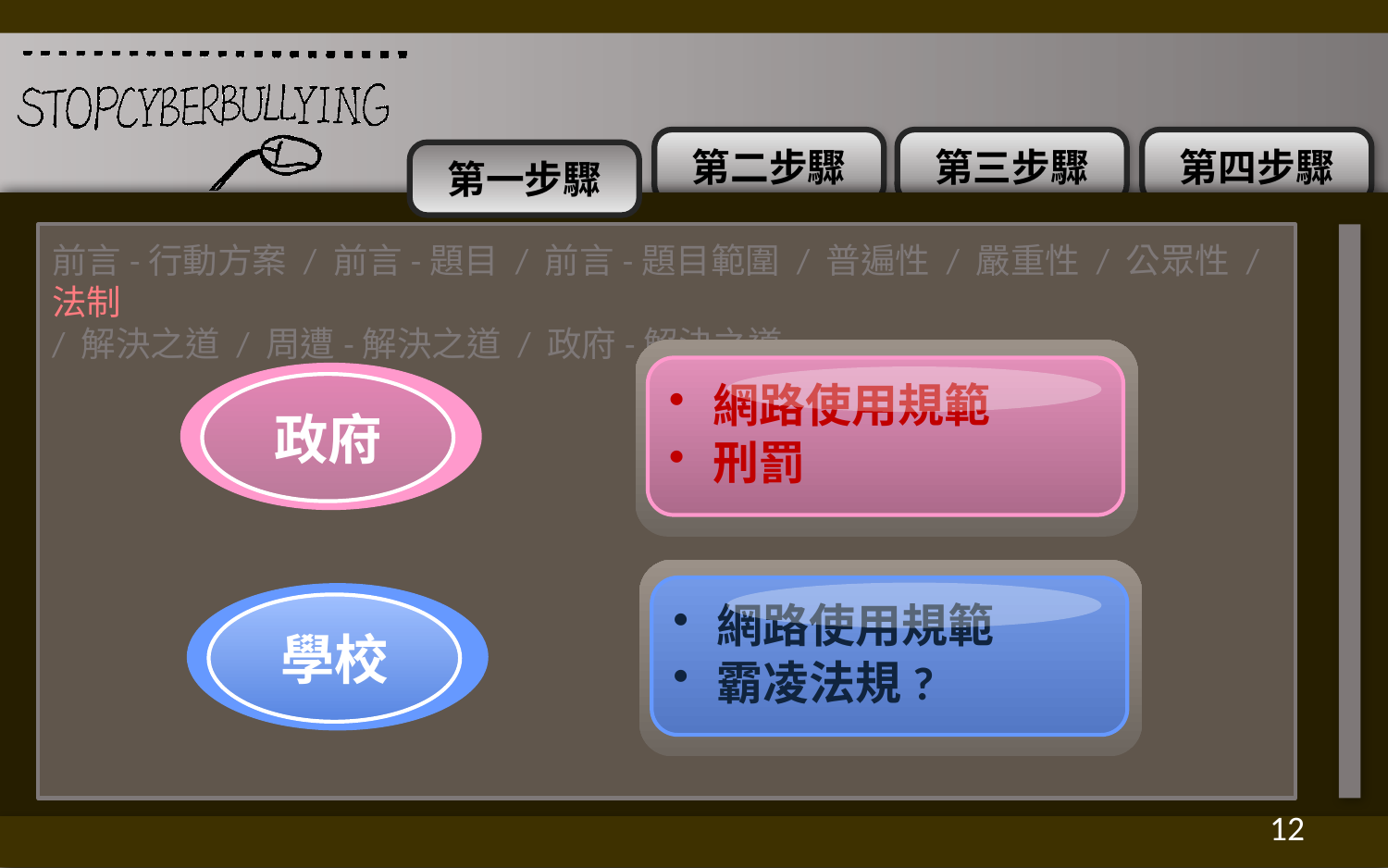

前言-行動方案 / 前言-題目 / 前言-題目範圍 / 普遍性 / 嚴重性 / 公眾性 / 法制
/ 解決之道 / 周遭-解決之道 / 政府-解決之道

網路使用規範
刑罰

政府

網路使用規範
霸凌法規?

學校
12